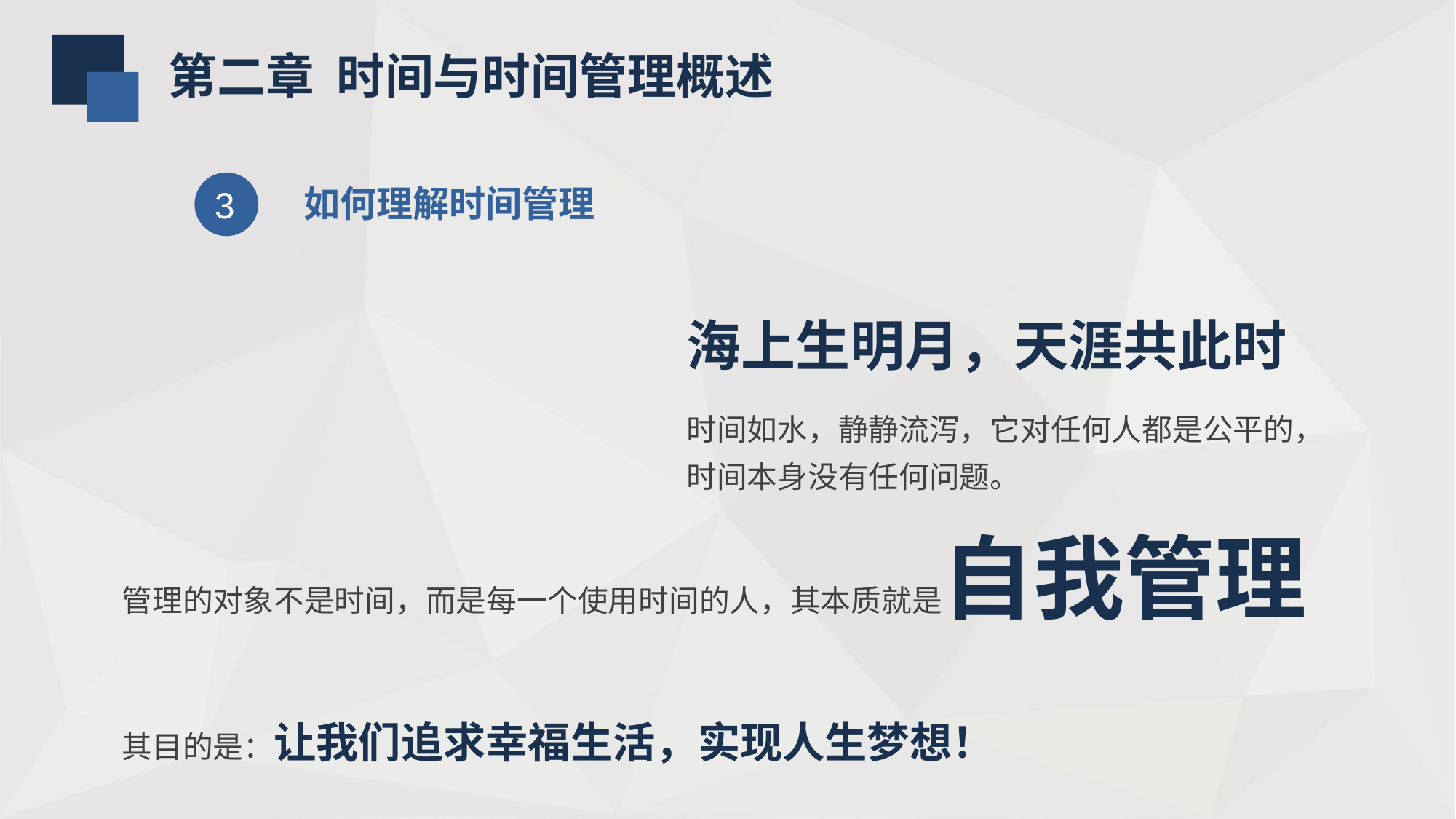

第二章  时间与时间管理概述
3
如何理解时间管理
海上生明月，天涯共此时
时间如水，静静流泻，它对任何人都是公平的，时间本身没有任何问题。
管理的对象不是时间，而是每一个使用时间的人，其本质就是自我管理
其目的是：让我们追求幸福生活，实现人生梦想！